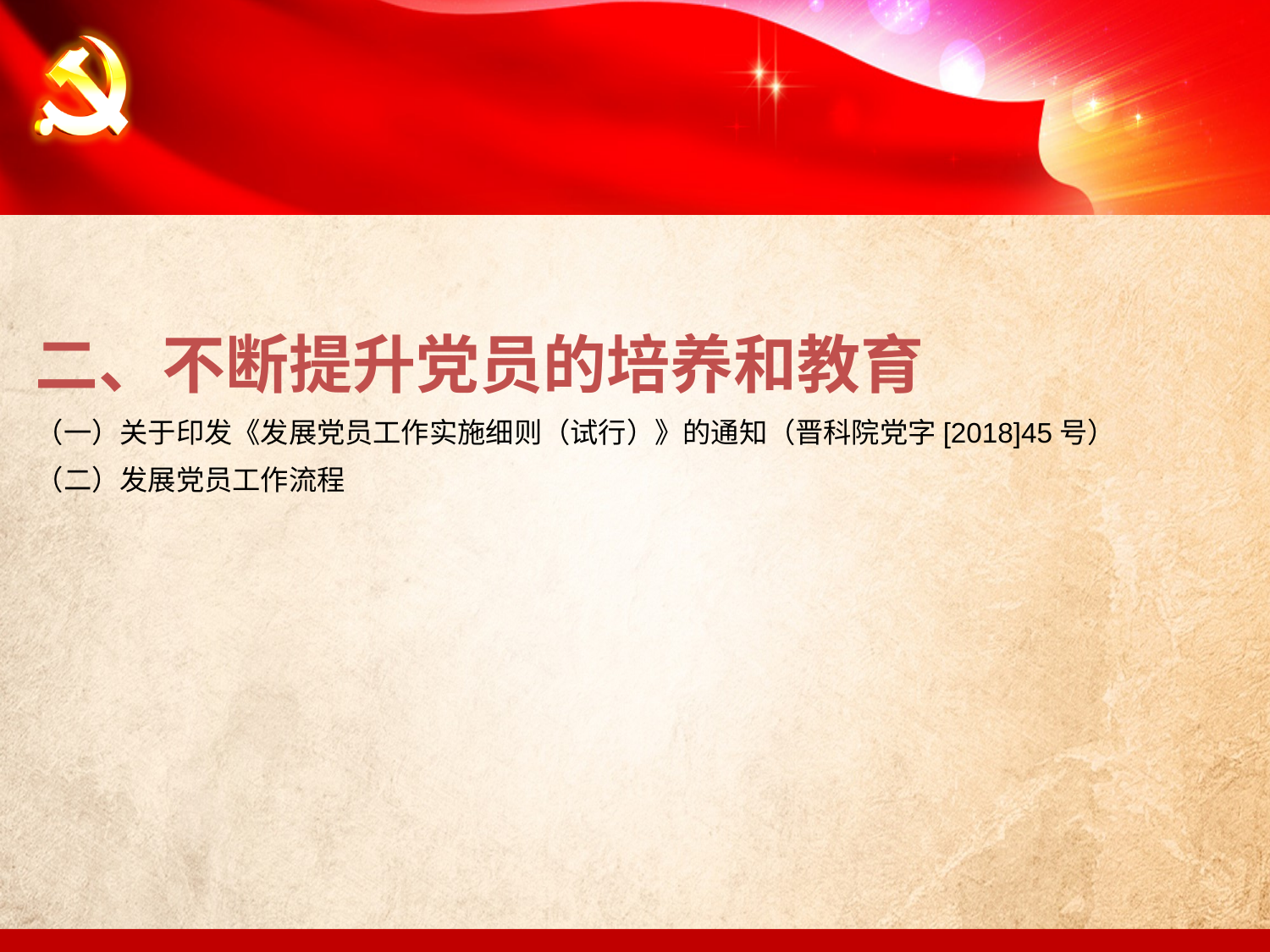

二、不断提升党员的培养和教育
（一）关于印发《发展党员工作实施细则（试行）》的通知（晋科院党字[2018]45号）
（二）发展党员工作流程